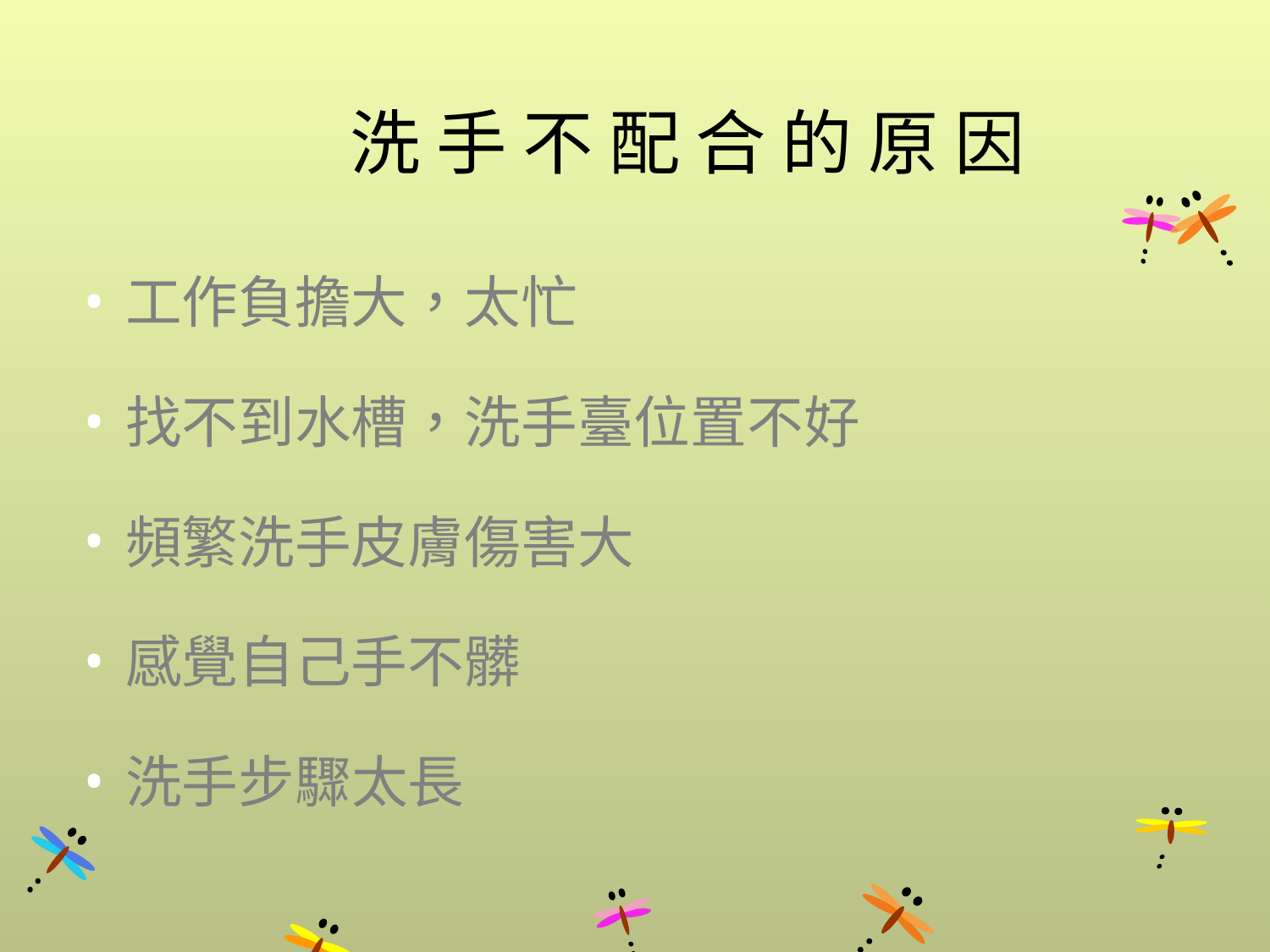

# 洗 手 不 配 合 的 原 因
工作負擔大，太忙
找不到水槽，洗手臺位置不好
頻繁洗手皮膚傷害大
感覺自己手不髒
洗手步驟太長